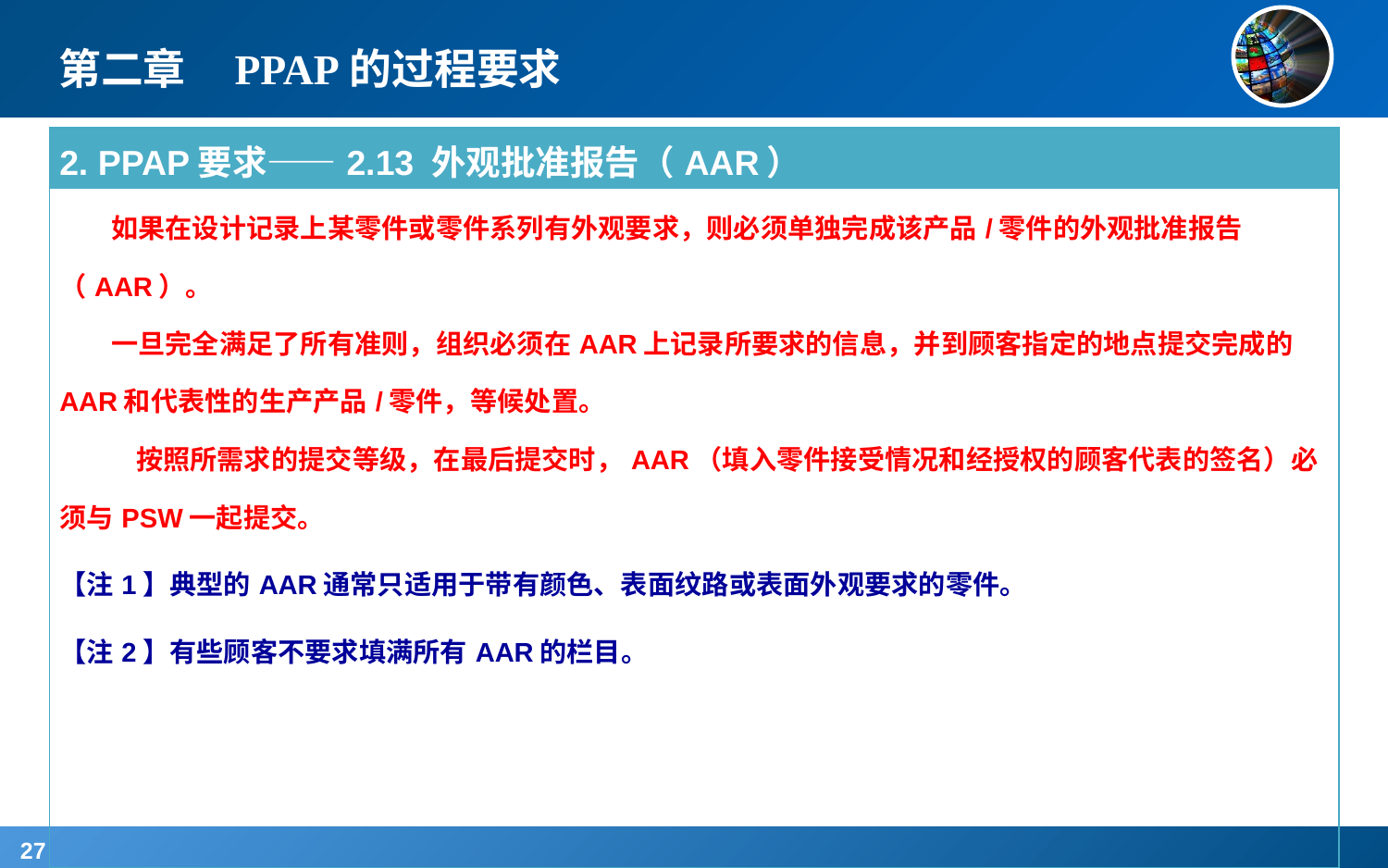

# 第二章    PPAP的过程要求
| 2. PPAP要求——2.13 外观批准报告（AAR） |
| --- |
| 如果在设计记录上某零件或零件系列有外观要求，则必须单独完成该产品/零件的外观批准报告（AAR）。 一旦完全满足了所有准则，组织必须在AAR上记录所要求的信息，并到顾客指定的地点提交完成的AAR和代表性的生产产品/零件，等候处置。 按照所需求的提交等级，在最后提交时，AAR（填入零件接受情况和经授权的顾客代表的签名）必须与PSW一起提交。 【注1】典型的AAR通常只适用于带有颜色、表面纹路或表面外观要求的零件。 【注2】有些顾客不要求填满所有AAR的栏目。 |